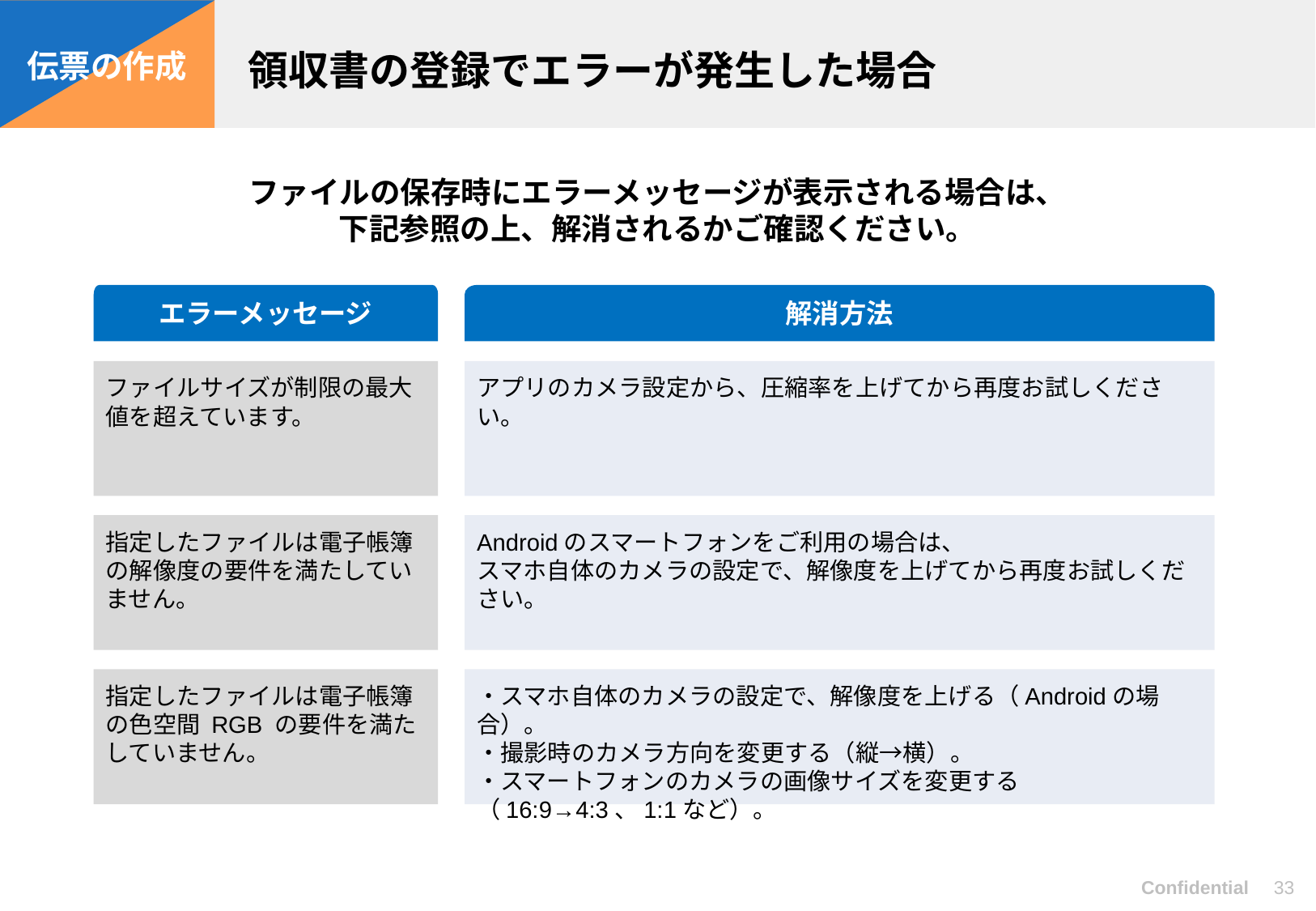

領収書の登録でエラーが発生した場合
伝票の作成
ファイルの保存時にエラーメッセージが表示される場合は、
下記参照の上、解消されるかご確認ください。
エラーメッセージ
解消方法
ファイルサイズが制限の最大値を超えています。
アプリのカメラ設定から、圧縮率を上げてから再度お試しください。
指定したファイルは電子帳簿の解像度の要件を満たしていません。
Androidのスマートフォンをご利用の場合は、
スマホ自体のカメラの設定で、解像度を上げてから再度お試しください。
指定したファイルは電子帳簿の色空間 RGB の要件を満たしていません。
・スマホ自体のカメラの設定で、解像度を上げる（Androidの場合）。
・撮影時のカメラ方向を変更する（縦→横）。
・スマートフォンのカメラの画像サイズを変更する
（16:9→4:3、1:1など）。